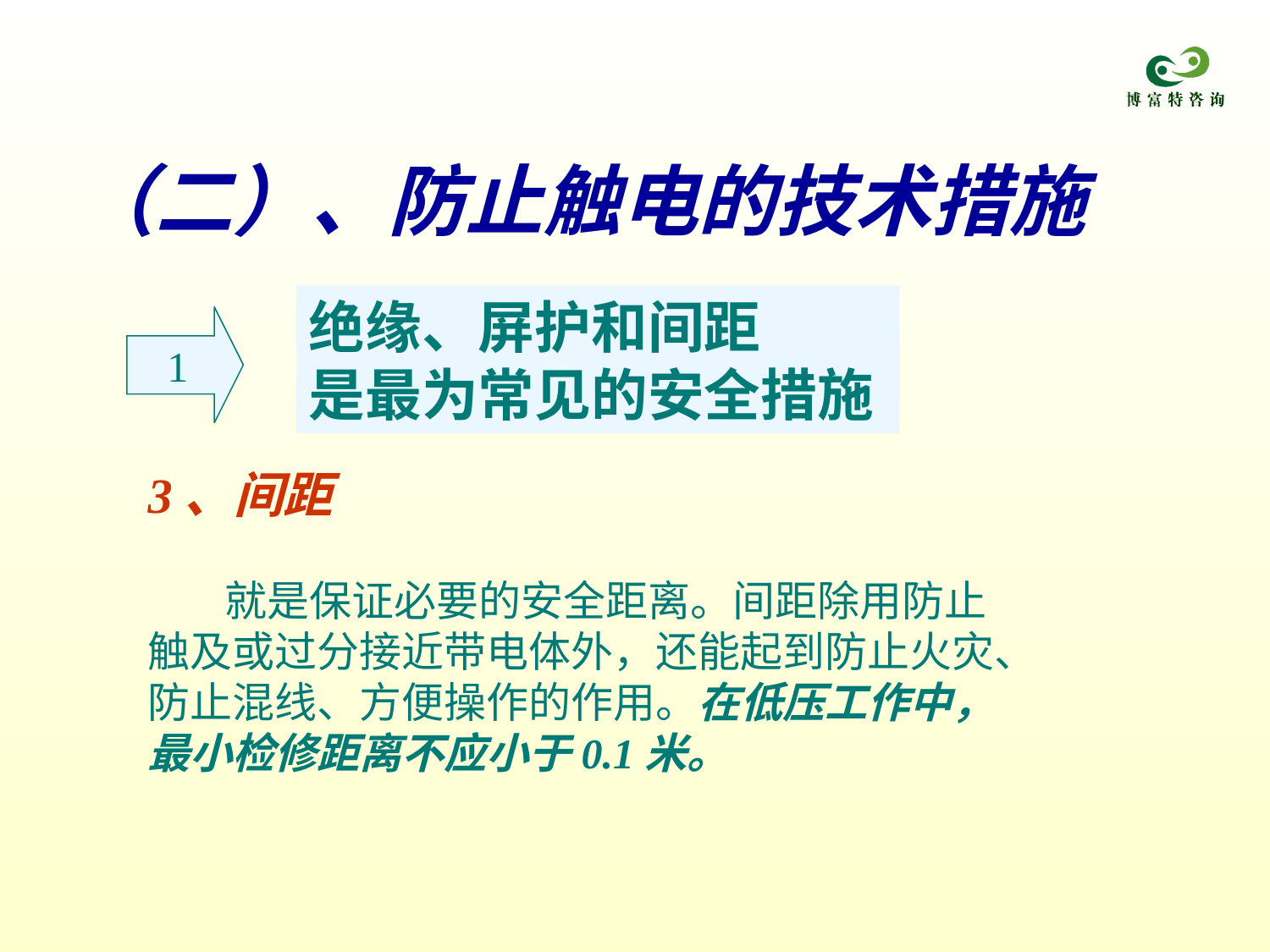

（二）、防止触电的技术措施
绝缘、屏护和间距
是最为常见的安全措施
1
3、间距

       就是保证必要的安全距离。间距除用防止触及或过分接近带电体外，还能起到防止火灾、防止混线、方便操作的作用。在低压工作中，最小检修距离不应小于0.1米。
11